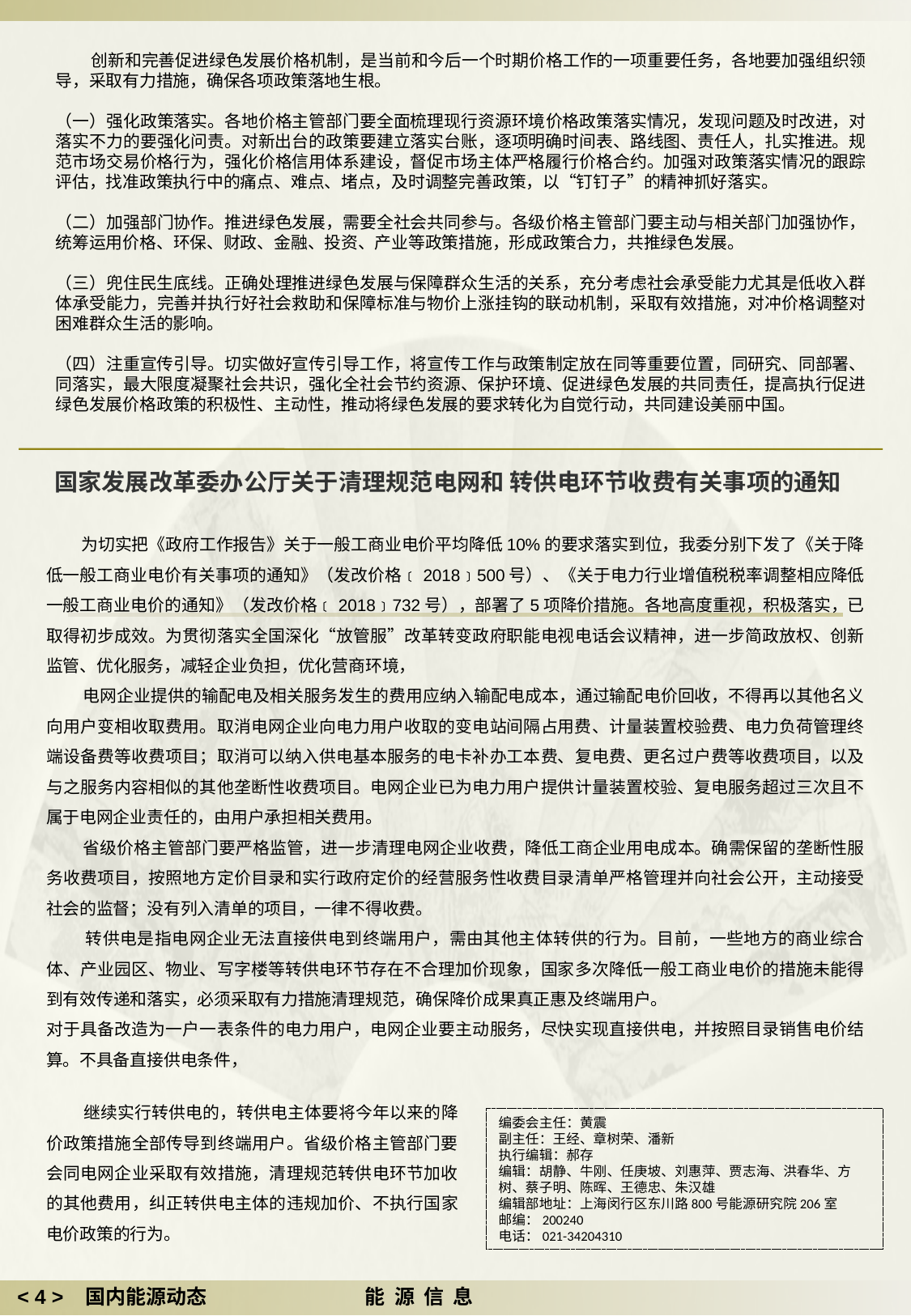

创新和完善促进绿色发展价格机制，是当前和今后一个时期价格工作的一项重要任务，各地要加强组织领导，采取有力措施，确保各项政策落地生根。

（一）强化政策落实。各地价格主管部门要全面梳理现行资源环境价格政策落实情况，发现问题及时改进，对落实不力的要强化问责。对新出台的政策要建立落实台账，逐项明确时间表、路线图、责任人，扎实推进。规范市场交易价格行为，强化价格信用体系建设，督促市场主体严格履行价格合约。加强对政策落实情况的跟踪评估，找准政策执行中的痛点、难点、堵点，及时调整完善政策，以“钉钉子”的精神抓好落实。

（二）加强部门协作。推进绿色发展，需要全社会共同参与。各级价格主管部门要主动与相关部门加强协作，统筹运用价格、环保、财政、金融、投资、产业等政策措施，形成政策合力，共推绿色发展。

（三）兜住民生底线。正确处理推进绿色发展与保障群众生活的关系，充分考虑社会承受能力尤其是低收入群体承受能力，完善并执行好社会救助和保障标准与物价上涨挂钩的联动机制，采取有效措施，对冲价格调整对困难群众生活的影响。

（四）注重宣传引导。切实做好宣传引导工作，将宣传工作与政策制定放在同等重要位置，同研究、同部署、同落实，最大限度凝聚社会共识，强化全社会节约资源、保护环境、促进绿色发展的共同责任，提高执行促进绿色发展价格政策的积极性、主动性，推动将绿色发展的要求转化为自觉行动，共同建设美丽中国。

国家发展改革委办公厅关于清理规范电网和 转供电环节收费有关事项的通知
        为切实把《政府工作报告》关于一般工商业电价平均降低10%的要求落实到位，我委分别下发了《关于降低一般工商业电价有关事项的通知》（发改价格﹝2018﹞500号）、《关于电力行业增值税税率调整相应降低一般工商业电价的通知》（发改价格﹝2018﹞732号），部署了5项降价措施。各地高度重视，积极落实，已取得初步成效。为贯彻落实全国深化“放管服”改革转变政府职能电视电话会议精神，进一步简政放权、创新监管、优化服务，减轻企业负担，优化营商环境，
        电网企业提供的输配电及相关服务发生的费用应纳入输配电成本，通过输配电价回收，不得再以其他名义向用户变相收取费用。取消电网企业向电力用户收取的变电站间隔占用费、计量装置校验费、电力负荷管理终端设备费等收费项目；取消可以纳入供电基本服务的电卡补办工本费、复电费、更名过户费等收费项目，以及与之服务内容相似的其他垄断性收费项目。电网企业已为电力用户提供计量装置校验、复电服务超过三次且不属于电网企业责任的，由用户承担相关费用。
        省级价格主管部门要严格监管，进一步清理电网企业收费，降低工商企业用电成本。确需保留的垄断性服务收费项目，按照地方定价目录和实行政府定价的经营服务性收费目录清单严格管理并向社会公开，主动接受社会的监督；没有列入清单的项目，一律不得收费。
        转供电是指电网企业无法直接供电到终端用户，需由其他主体转供的行为。目前，一些地方的商业综合体、产业园区、物业、写字楼等转供电环节存在不合理加价现象，国家多次降低一般工商业电价的措施未能得到有效传递和落实，必须采取有力措施清理规范，确保降价成果真正惠及终端用户。
对于具备改造为一户一表条件的电力用户，电网企业要主动服务，尽快实现直接供电，并按照目录销售电价结算。不具备直接供电条件，

        继续实行转供电的，转供电主体要将今年以来的降价政策措施全部传导到终端用户。省级价格主管部门要会同电网企业采取有效措施，清理规范转供电环节加收的其他费用，纠正转供电主体的违规加价、不执行国家电价政策的行为。
编委会主任：黄震
副主任：王经、章树荣、潘新
执行编辑：郝存
编辑：胡静、牛刚、任庚坡、刘惠萍、贾志海、洪春华、方树、蔡子明、陈晖、王德忠、朱汉雄
编辑部地址：上海闵行区东川路800号能源研究院206室
邮编：200240
电话：021-34204310
  ˂ 4 ˃   国内能源动态                                  能  源  信  息